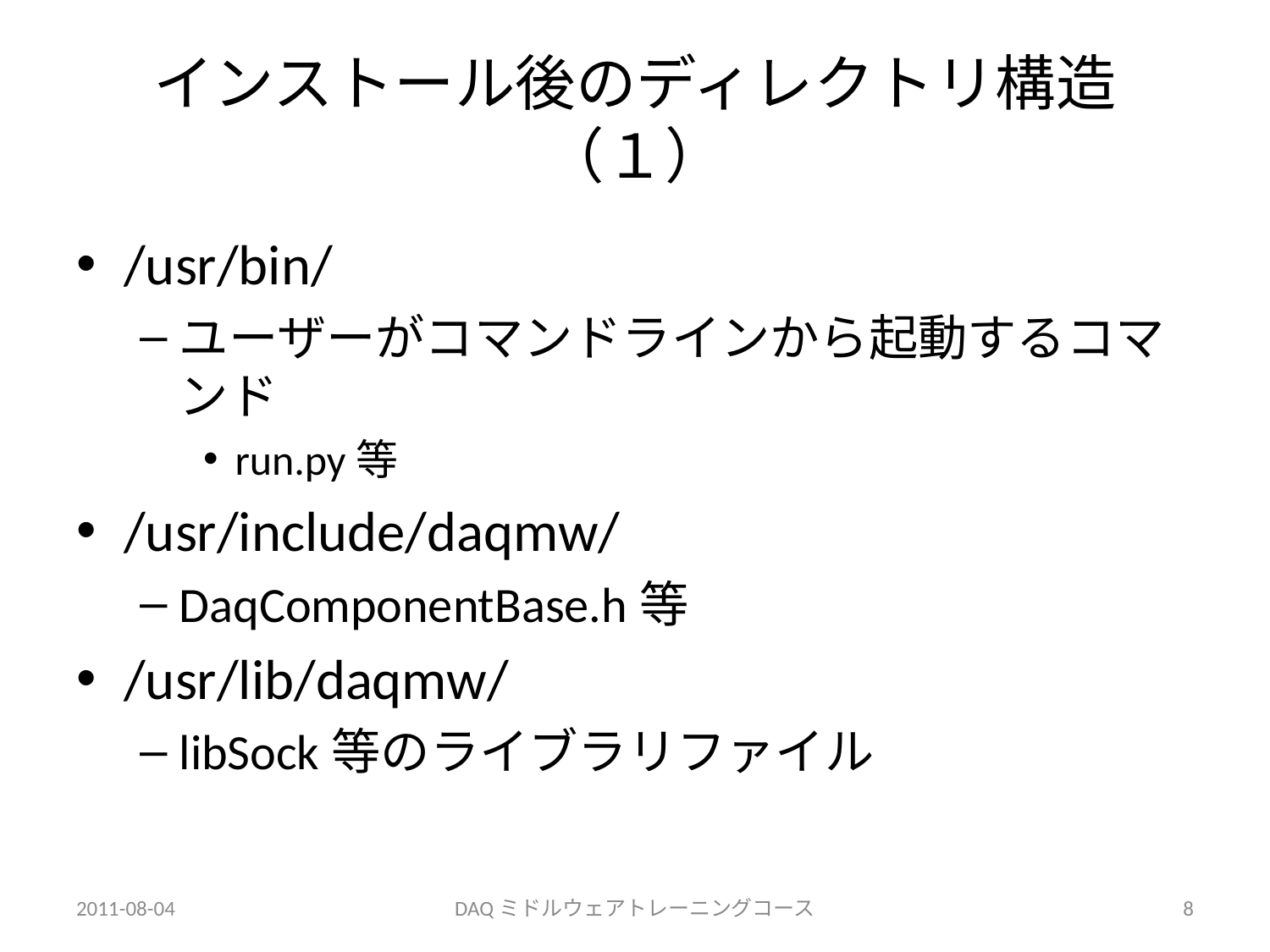

# インストール後のディレクトリ構造（１）
/usr/bin/
ユーザーがコマンドラインから起動するコマンド
run.py等
/usr/include/daqmw/
DaqComponentBase.h等
/usr/lib/daqmw/
libSock等のライブラリファイル
2011-08-04
DAQミドルウェアトレーニングコース
8